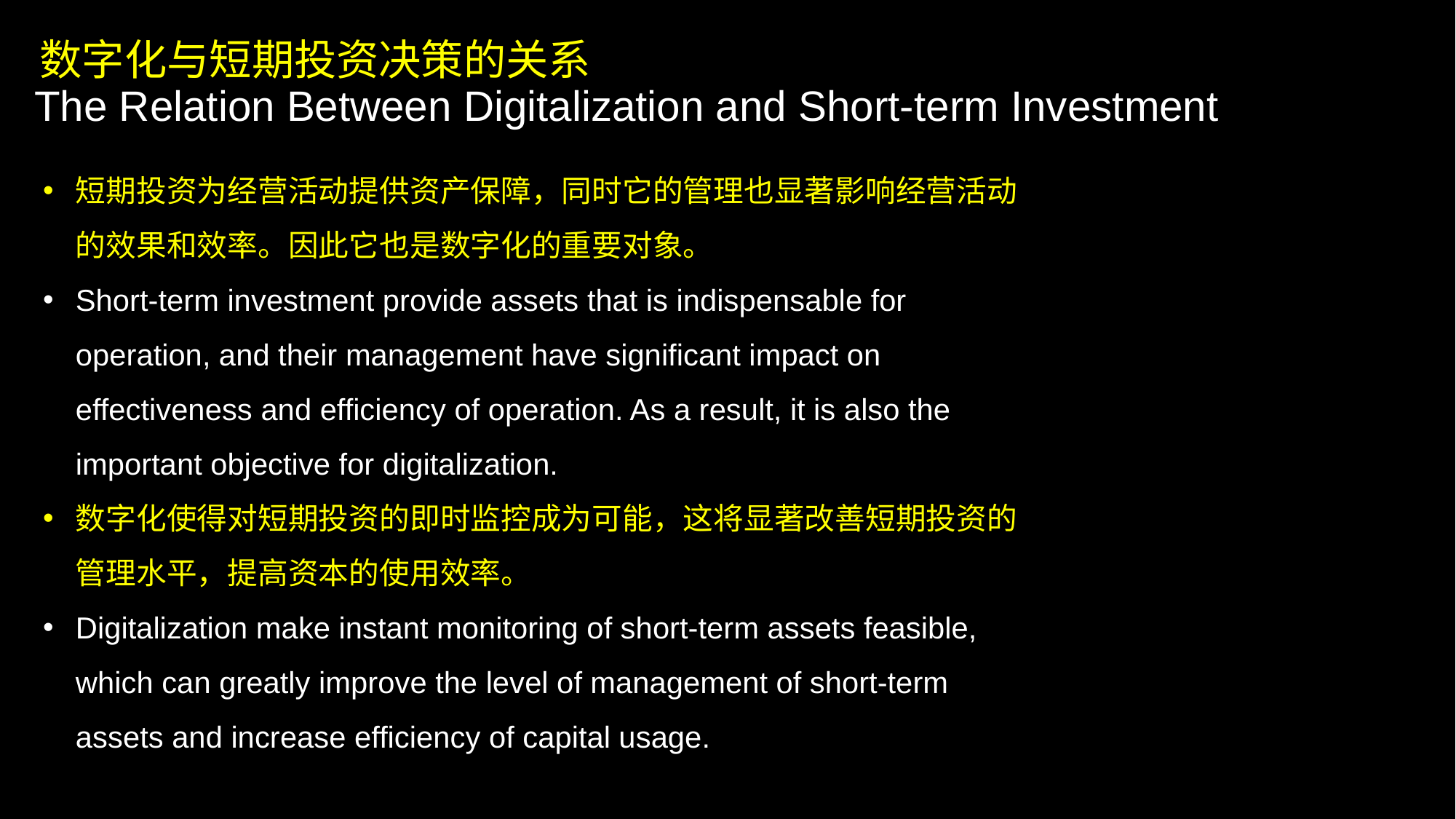

数字化与短期投资决策的关系
  The Relation Between Digitalization and Short-term Investment
短期投资为经营活动提供资产保障，同时它的管理也显著影响经营活动的效果和效率。因此它也是数字化的重要对象。
Short-term investment provide assets that is indispensable for operation, and their management have significant impact on effectiveness and efficiency of operation. As a result, it is also the important objective for digitalization.
数字化使得对短期投资的即时监控成为可能，这将显著改善短期投资的管理水平，提高资本的使用效率。
Digitalization make instant monitoring of short-term assets feasible, which can greatly improve the level of management of short-term assets and increase efficiency of capital usage.